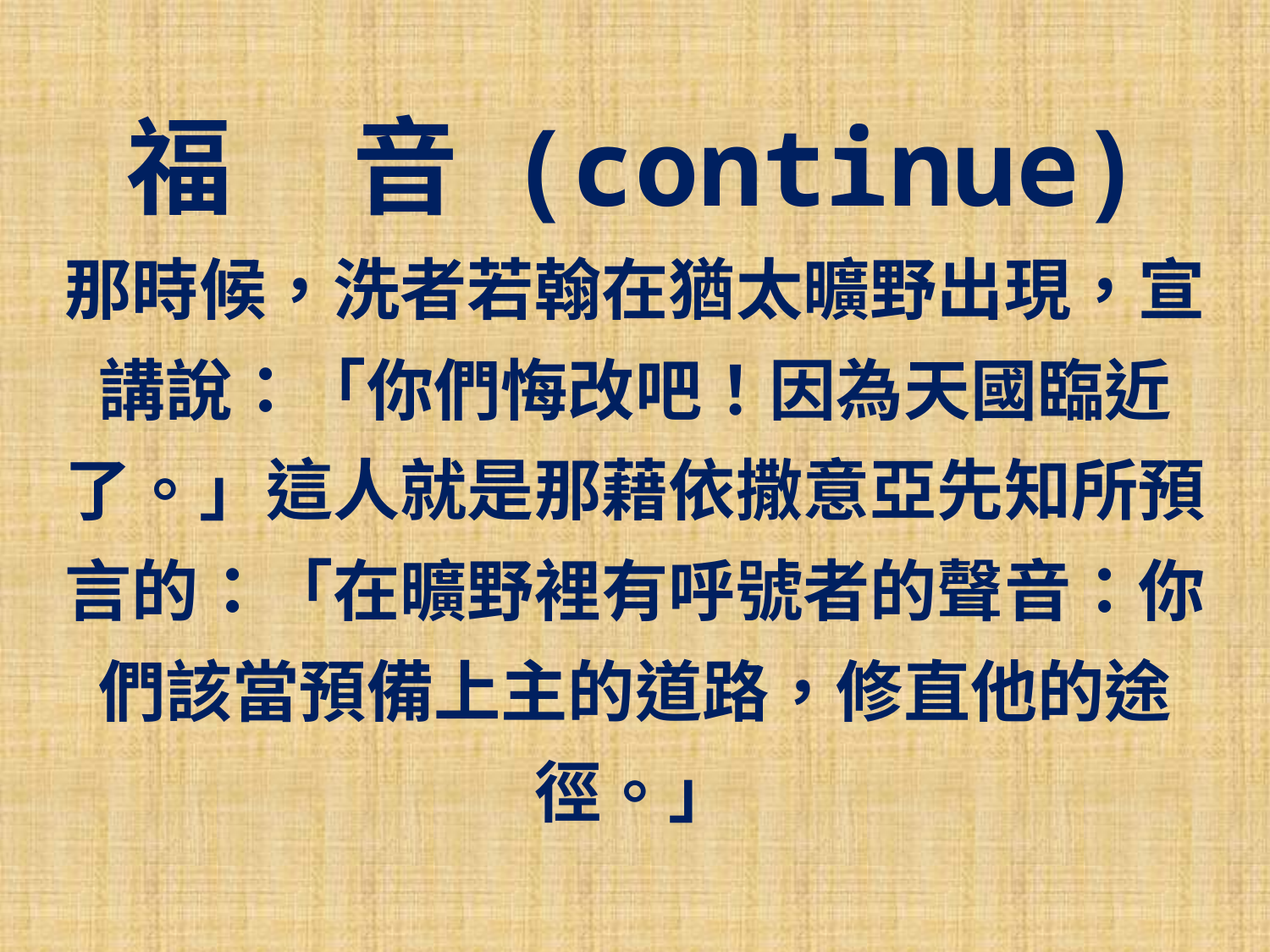

福     音 (continue)
那時候，洗者若翰在猶太曠野出現，宣講說：「你們悔改吧！因為天國臨近了。」這人就是那藉依撒意亞先知所預言的：「在曠野裡有呼號者的聲音：你們該當預備上主的道路，修直他的途徑。」